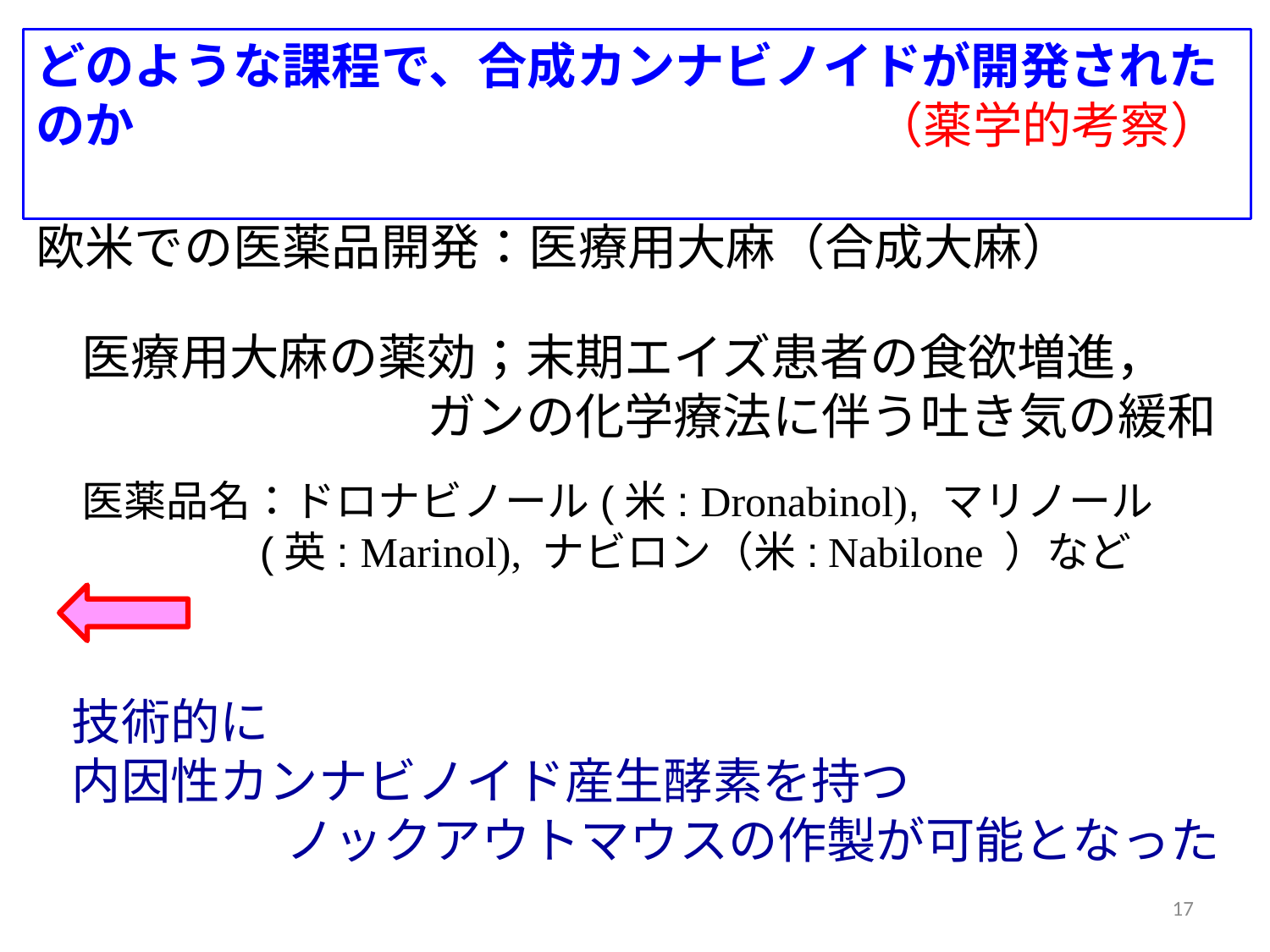

どのような課程で、合成カンナビノイドが開発されたのか　　　　　　　　　　　　　　　（薬学的考察）
欧米での医薬品開発：医療用大麻（合成大麻）
医療用大麻の薬効；末期エイズ患者の食欲増進，
　　　　　　　ガンの化学療法に伴う吐き気の緩和

医薬品名：ドロナビノール(米: Dronabinol), マリノール
               (英: Marinol), ナビロン（米: Nabilone ）など

技術的に
内因性カンナビノイド産生酵素を持つ
ノックアウトマウスの作製が可能となった
17